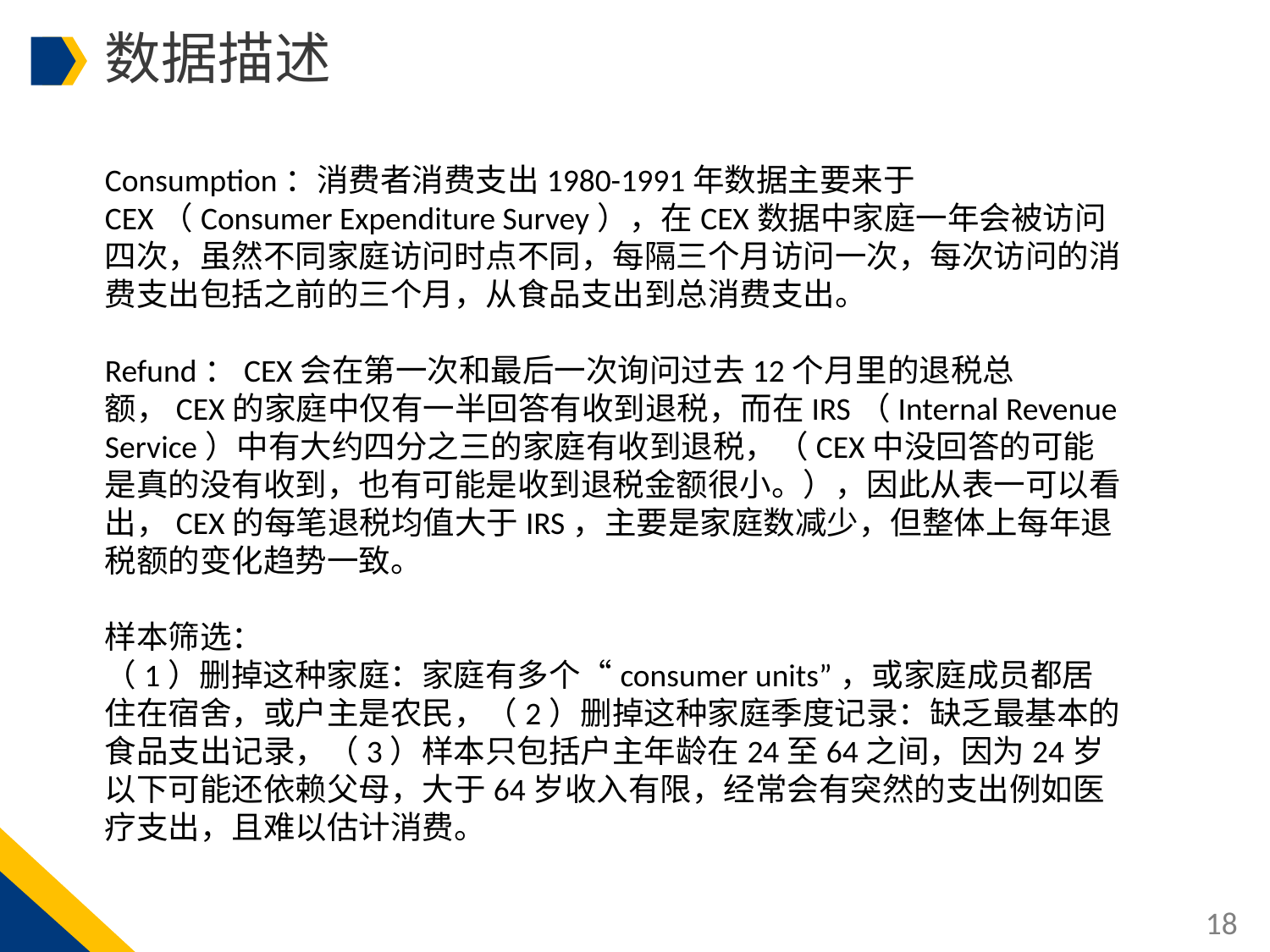

数据描述

Consumption：消费者消费支出1980-1991年数据主要来于CEX（Consumer Expenditure Survey），在CEX数据中家庭一年会被访问四次，虽然不同家庭访问时点不同，每隔三个月访问一次，每次访问的消费支出包括之前的三个月，从食品支出到总消费支出。

Refund：CEX会在第一次和最后一次询问过去12个月里的退税总额，CEX的家庭中仅有一半回答有收到退税，而在IRS（Internal Revenue Service）中有大约四分之三的家庭有收到退税，（CEX中没回答的可能是真的没有收到，也有可能是收到退税金额很小。），因此从表一可以看出，CEX的每笔退税均值大于IRS，主要是家庭数减少，但整体上每年退税额的变化趋势一致。

样本筛选：
（1）删掉这种家庭：家庭有多个“consumer units”，或家庭成员都居住在宿舍，或户主是农民，（2）删掉这种家庭季度记录：缺乏最基本的食品支出记录，（3）样本只包括户主年龄在24至64之间，因为24岁以下可能还依赖父母，大于64岁收入有限，经常会有突然的支出例如医疗支出，且难以估计消费。